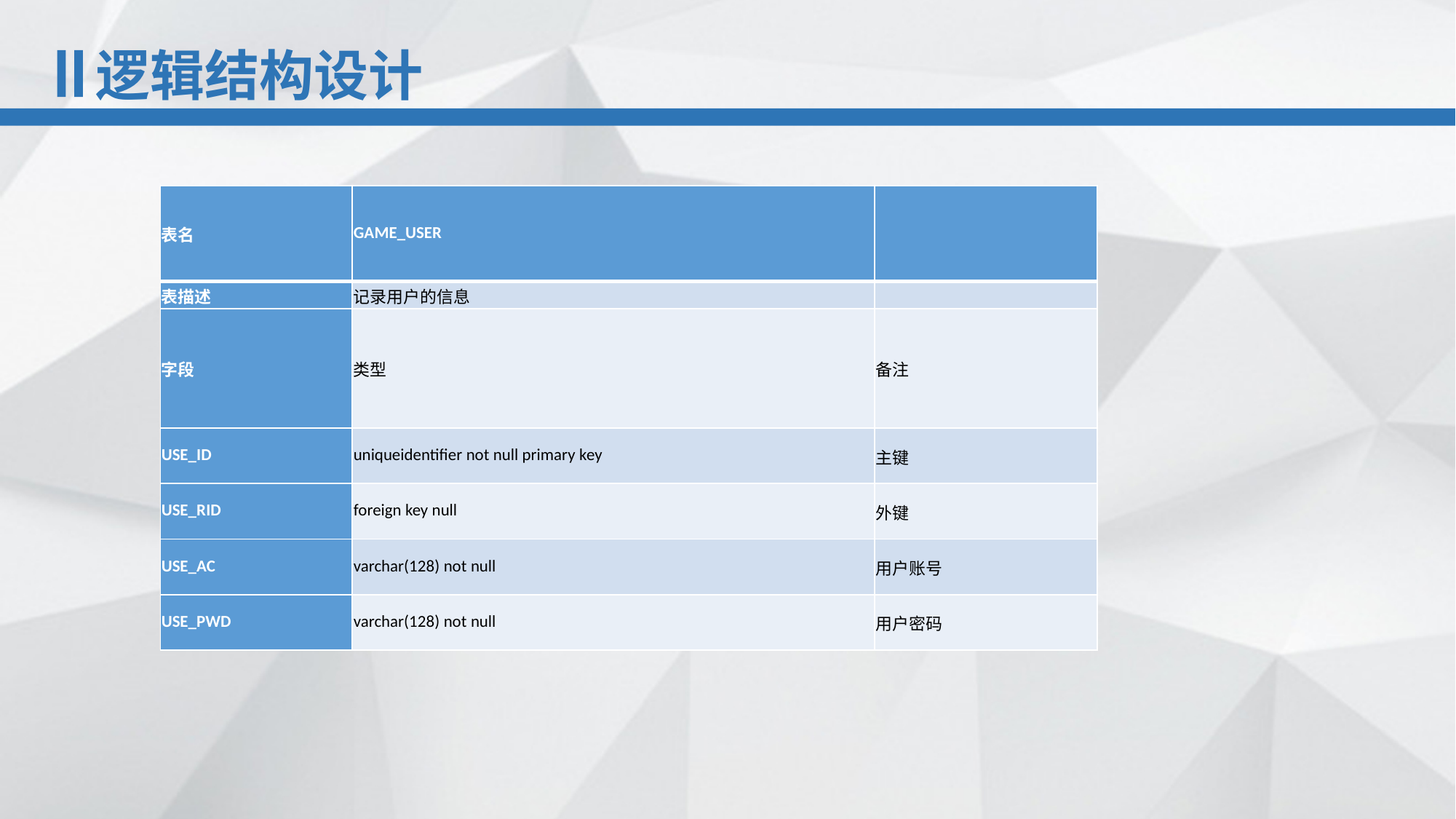

逻辑结构设计

| 表名 | GAME\_USER |  |
| --- | --- | --- |
| 表描述 | 记录用户的信息 |  |
| 字段 | 类型 | 备注 |
| USE\_ID | uniqueidentifier not null primary key | 主键 |
| USE\_RID | foreign key null | 外键 |
| USE\_AC | varchar(128) not null | 用户账号 |
| USE\_PWD | varchar(128) not null | 用户密码 |